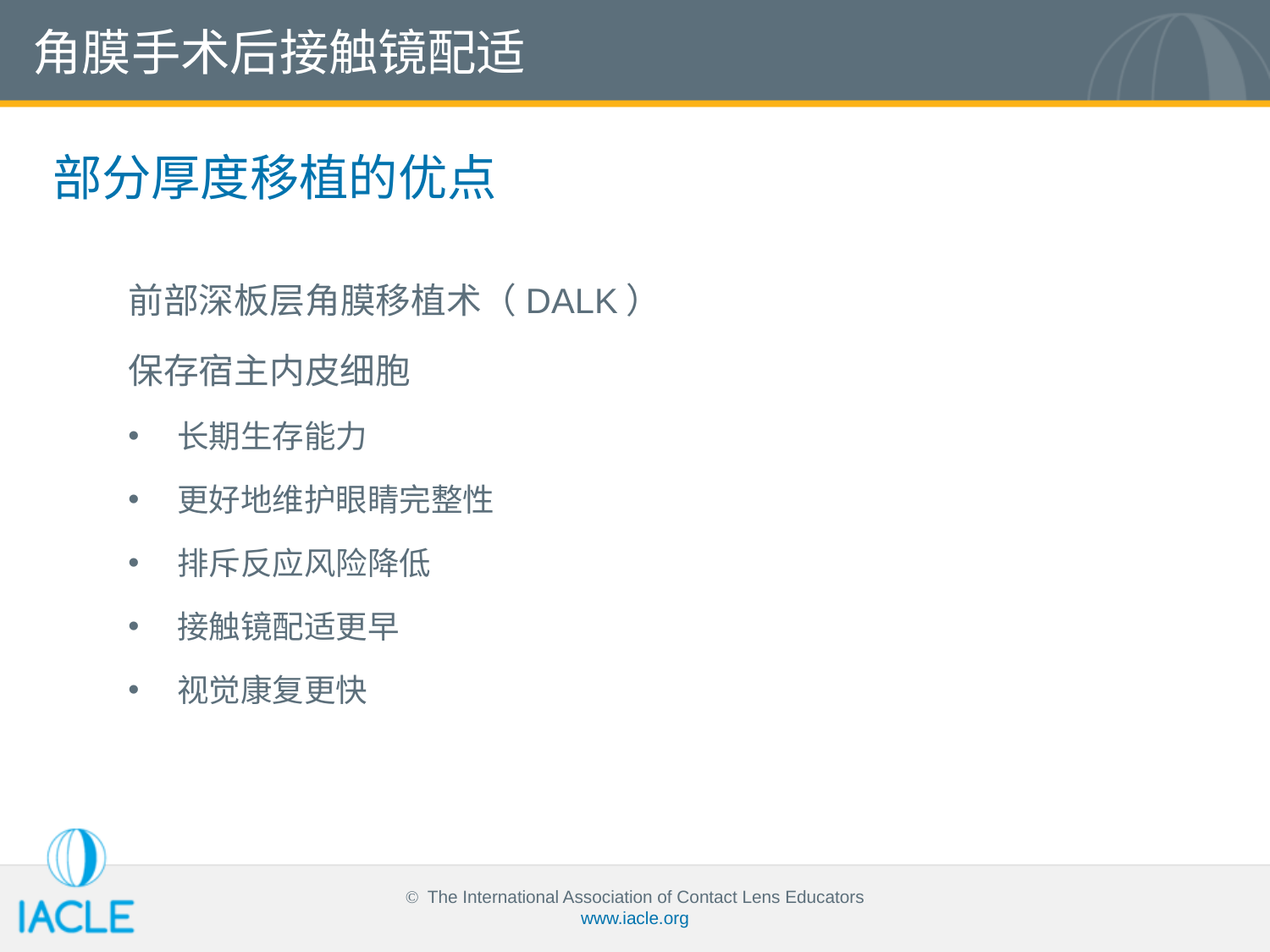

角膜手术后接触镜配适
部分厚度移植的优点
前部深板层角膜移植术（DALK）
保存宿主内皮细胞
长期生存能力
更好地维护眼睛完整性
排斥反应风险降低
接触镜配适更早
视觉康复更快